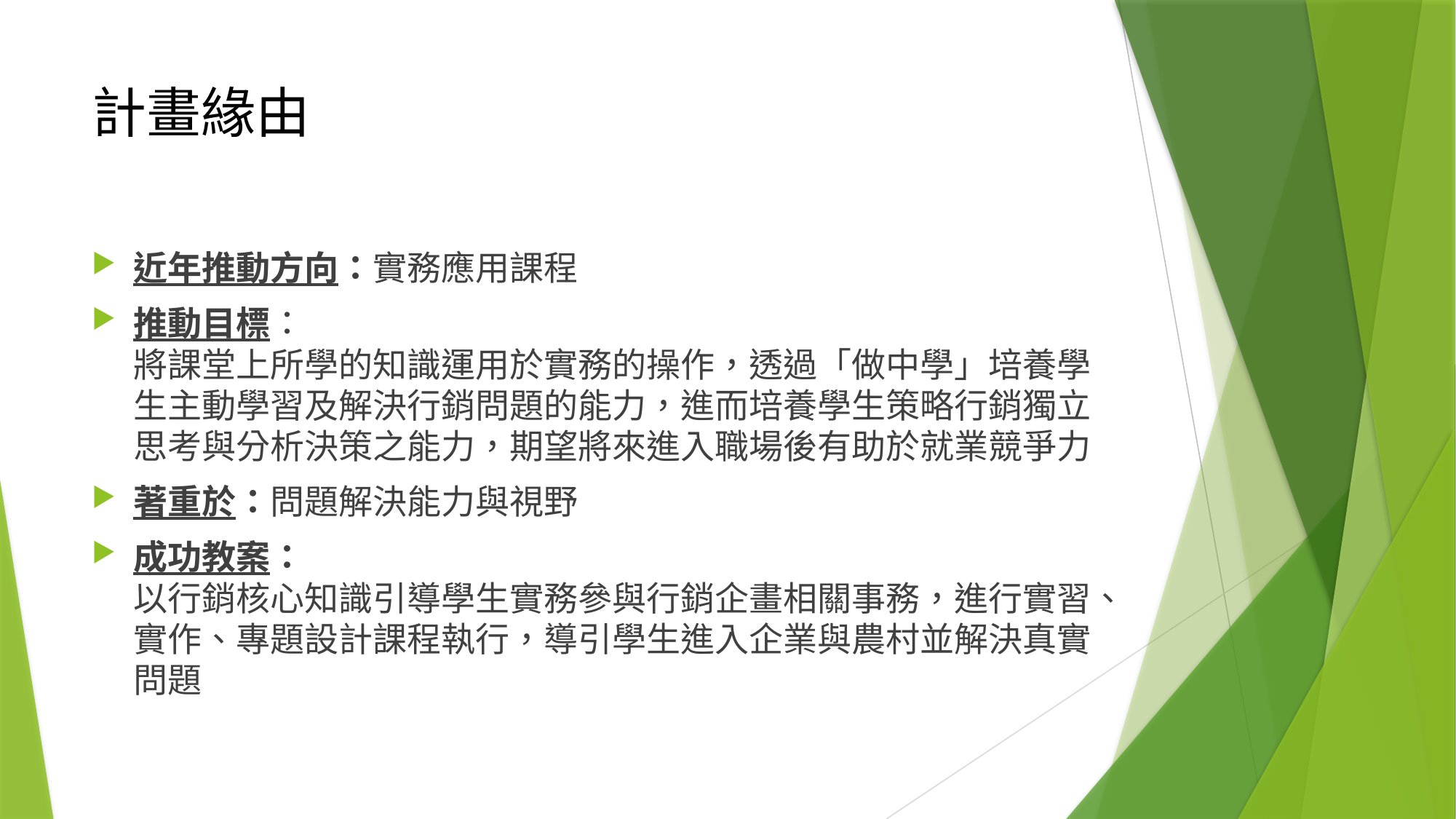

# 計畫緣由
近年推動方向：實務應用課程
推動目標：
將課堂上所學的知識運用於實務的操作，透過「做中學」培養學生主動學習及解決行銷問題的能力，進而培養學生策略行銷獨立思考與分析決策之能力，期望將來進入職場後有助於就業競爭力
著重於：問題解決能力與視野
成功教案：
以行銷核心知識引導學生實務參與行銷企畫相關事務，進行實習、實作、專題設計課程執行，導引學生進入企業與農村並解決真實問題